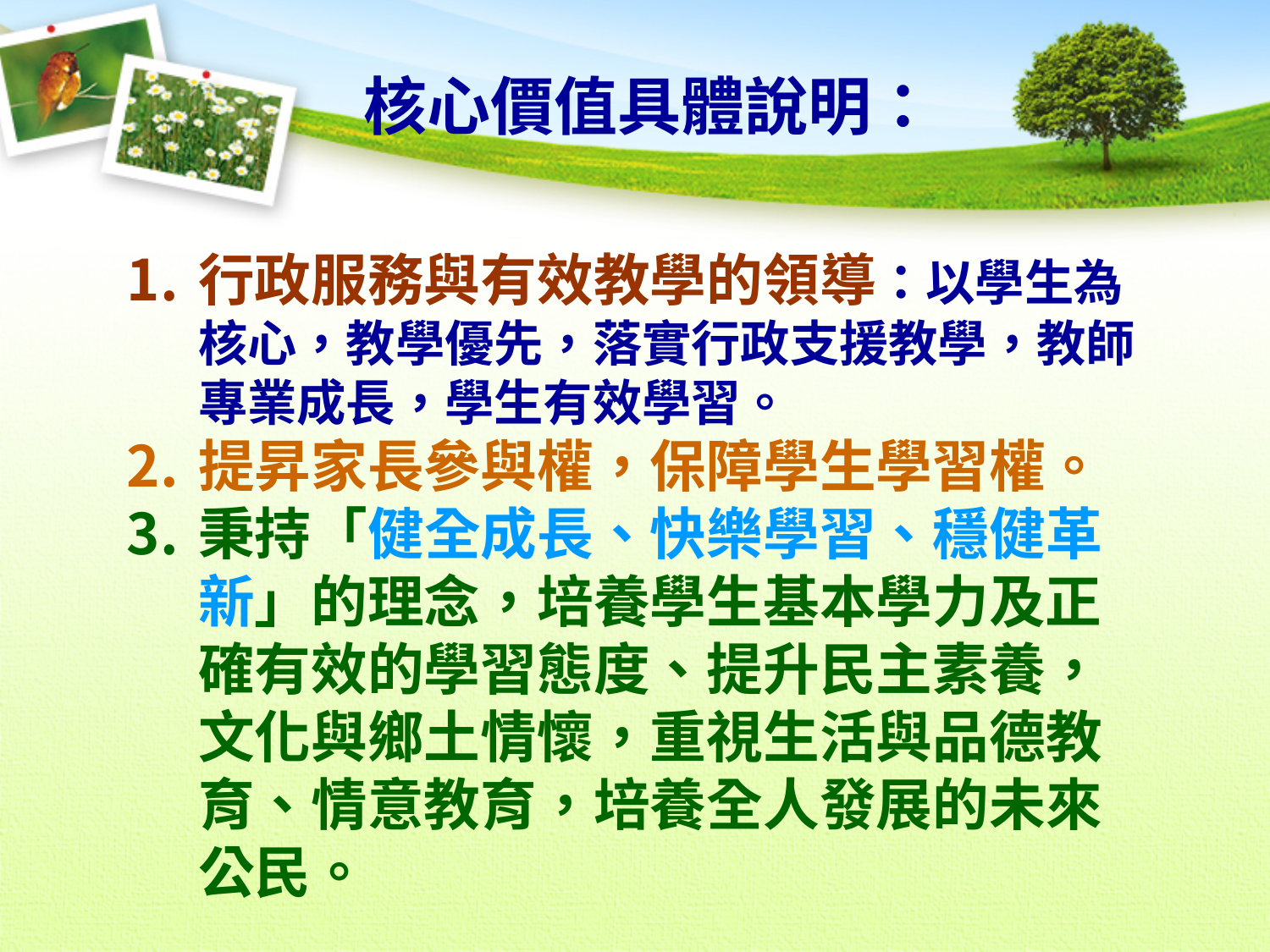

核心價值具體說明：
行政服務與有效教學的領導：以學生為核心，教學優先，落實行政支援教學，教師專業成長，學生有效學習。
提昇家長參與權，保障學生學習權。
秉持「健全成長、快樂學習、穩健革新」的理念，培養學生基本學力及正確有效的學習態度、提升民主素養，文化與鄉土情懷，重視生活與品德教育、情意教育，培養全人發展的未來公民。